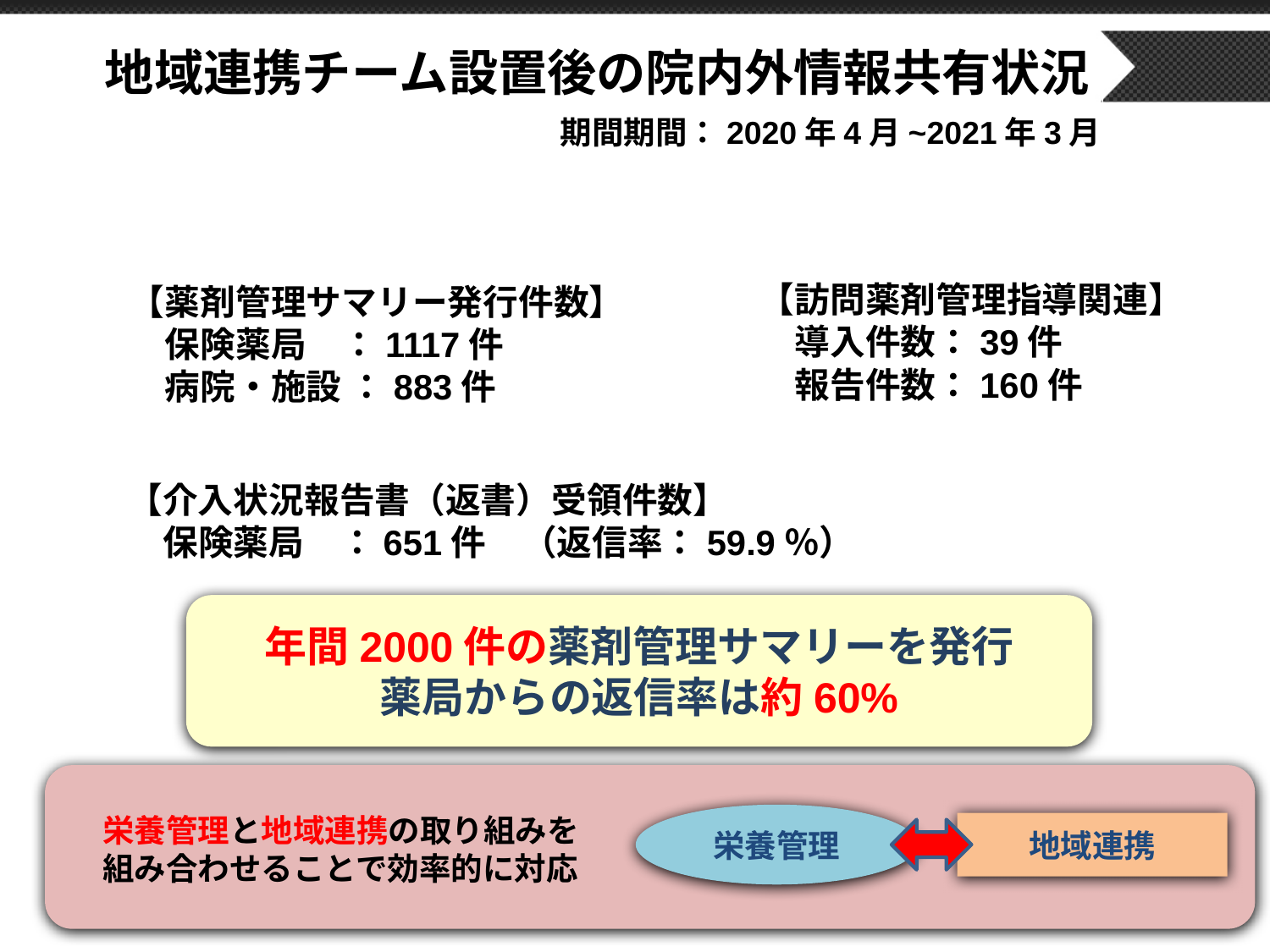

地域連携チーム設置後の院内外情報共有状況
期間期間：2020年4月~2021年3月
【訪問薬剤管理指導関連】
　導入件数：39件
　報告件数：160件
【薬剤管理サマリー発行件数】
　保険薬局　：1117件
　病院・施設 ：883件
【介入状況報告書（返書）受領件数】
　保険薬局　：651件　（返信率：59.9％）
年間2000件の薬剤管理サマリーを発行
薬局からの返信率は約60%

栄養管理と地域連携の取り組みを組み合わせることで効率的に対応
栄養管理
地域連携